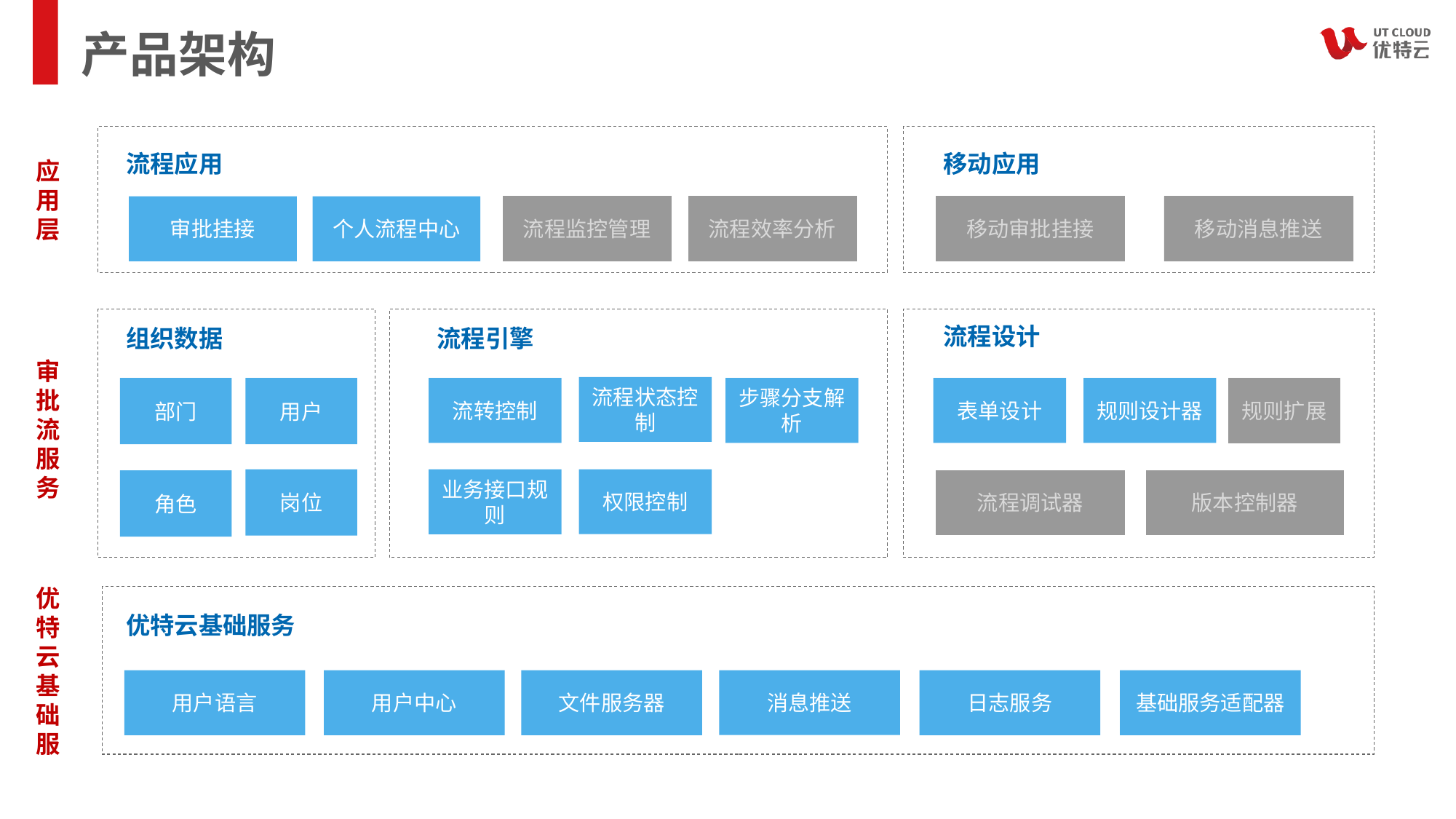

# 产品架构

流程应用
移动应用
审批挂接
个人流程中心
流程监控管理
流程效率分析
移动审批挂接
移动消息推送

流程设计
组织数据
流程引擎
流程状态控制
部门
用户
流转控制
步骤分支解析
表单设计
规则设计器
规则扩展
权限控制
岗位
业务接口规则
角色
流程调试器
版本控制器

优特云基础服务
消息推送
用户语言
用户中心
文件服务器
日志服务
基础服务适配器
应用层
审批流服务
优特云基础服
7